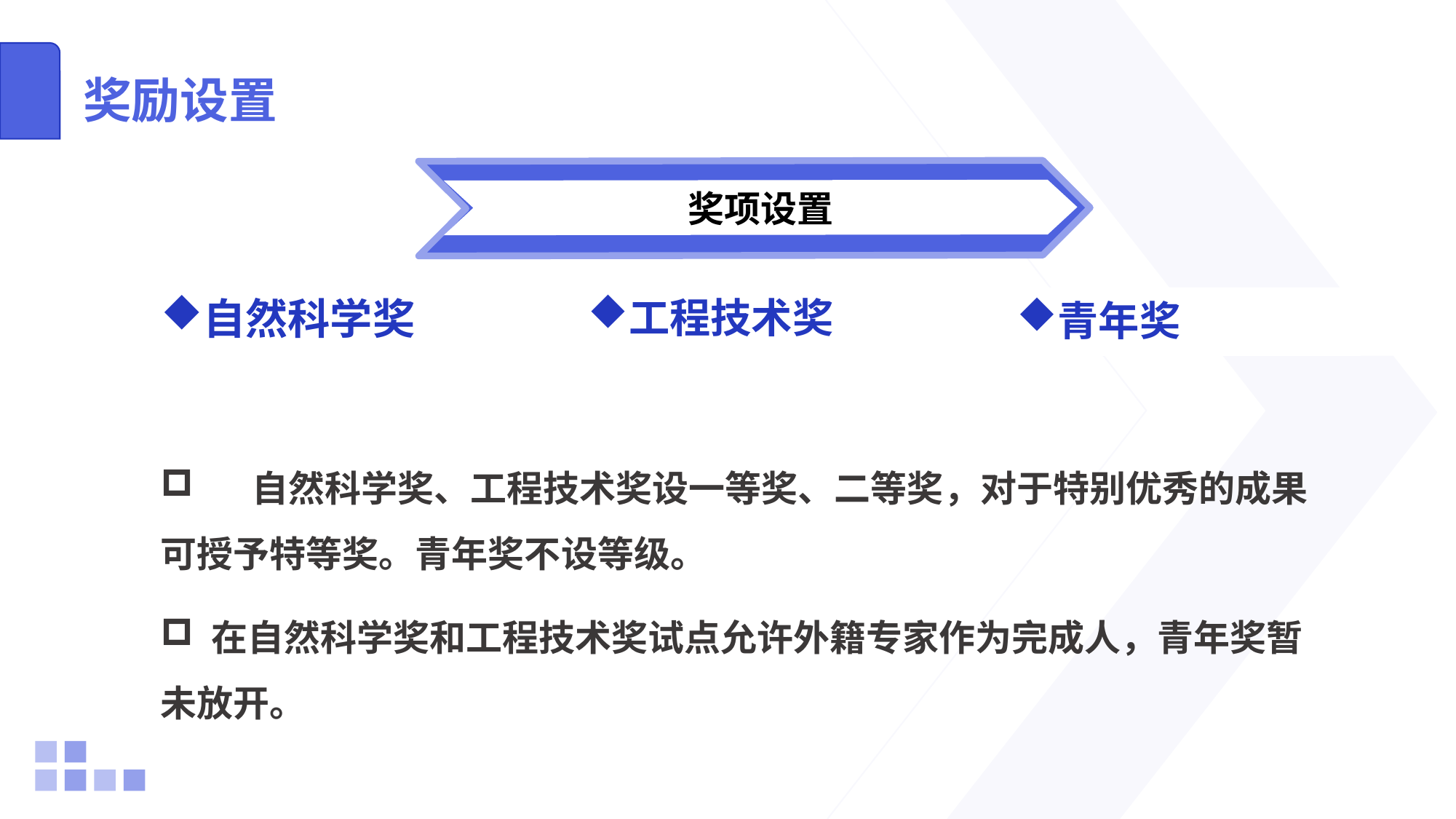

# 奖励设置

奖项设置
自然科学奖
工程技术奖
青年奖
      自然科学奖、工程技术奖设一等奖、二等奖，对于特别优秀的成果可授予特等奖。青年奖不设等级。
 在自然科学奖和工程技术奖试点允许外籍专家作为完成人，青年奖暂未放开。